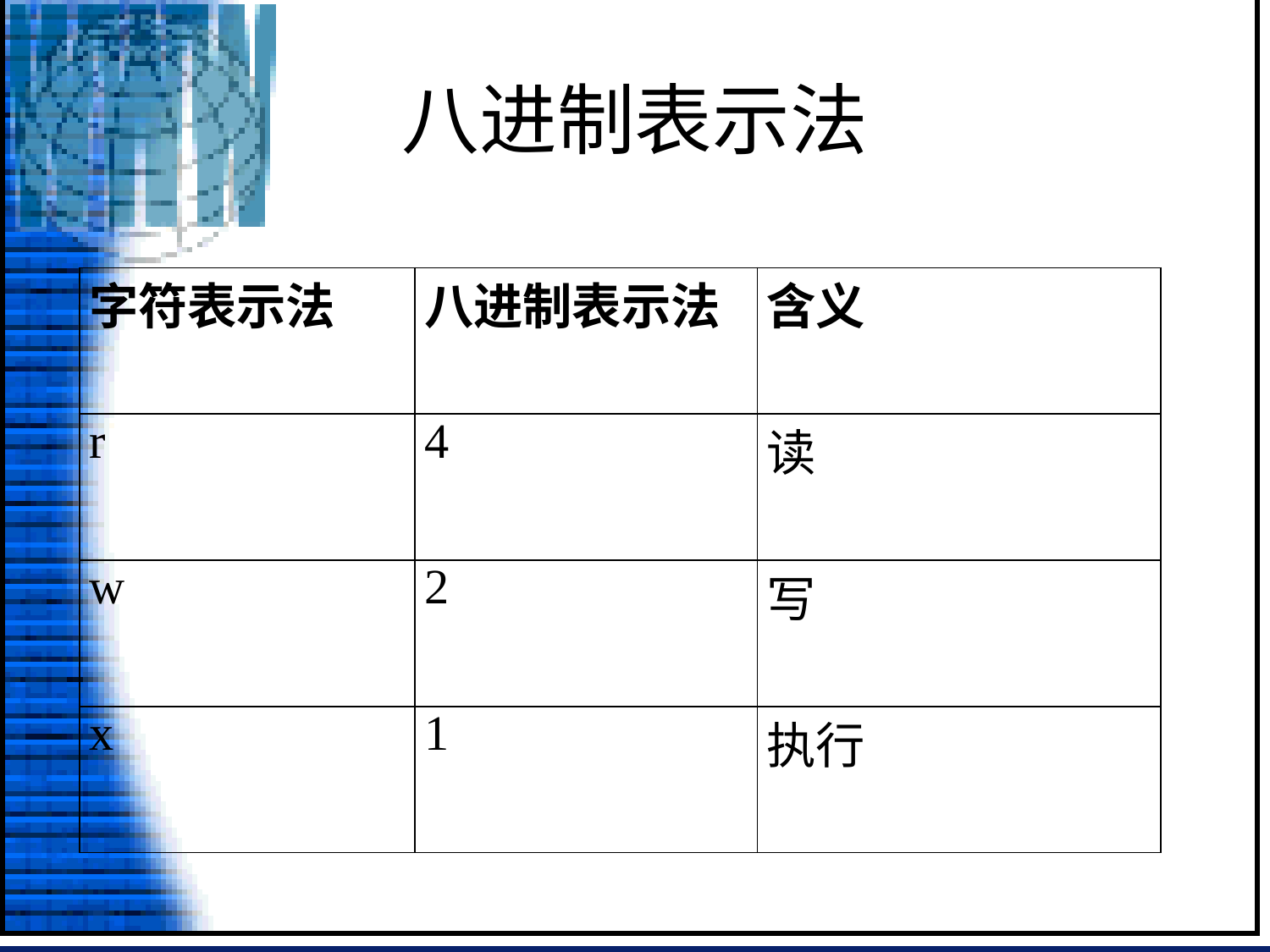

# 八进制表示法
| 字符表示法 | 八进制表示法 | 含义 |
| --- | --- | --- |
| r | 4 | 读 |
| w | 2 | 写 |
| x | 1 | 执行 |